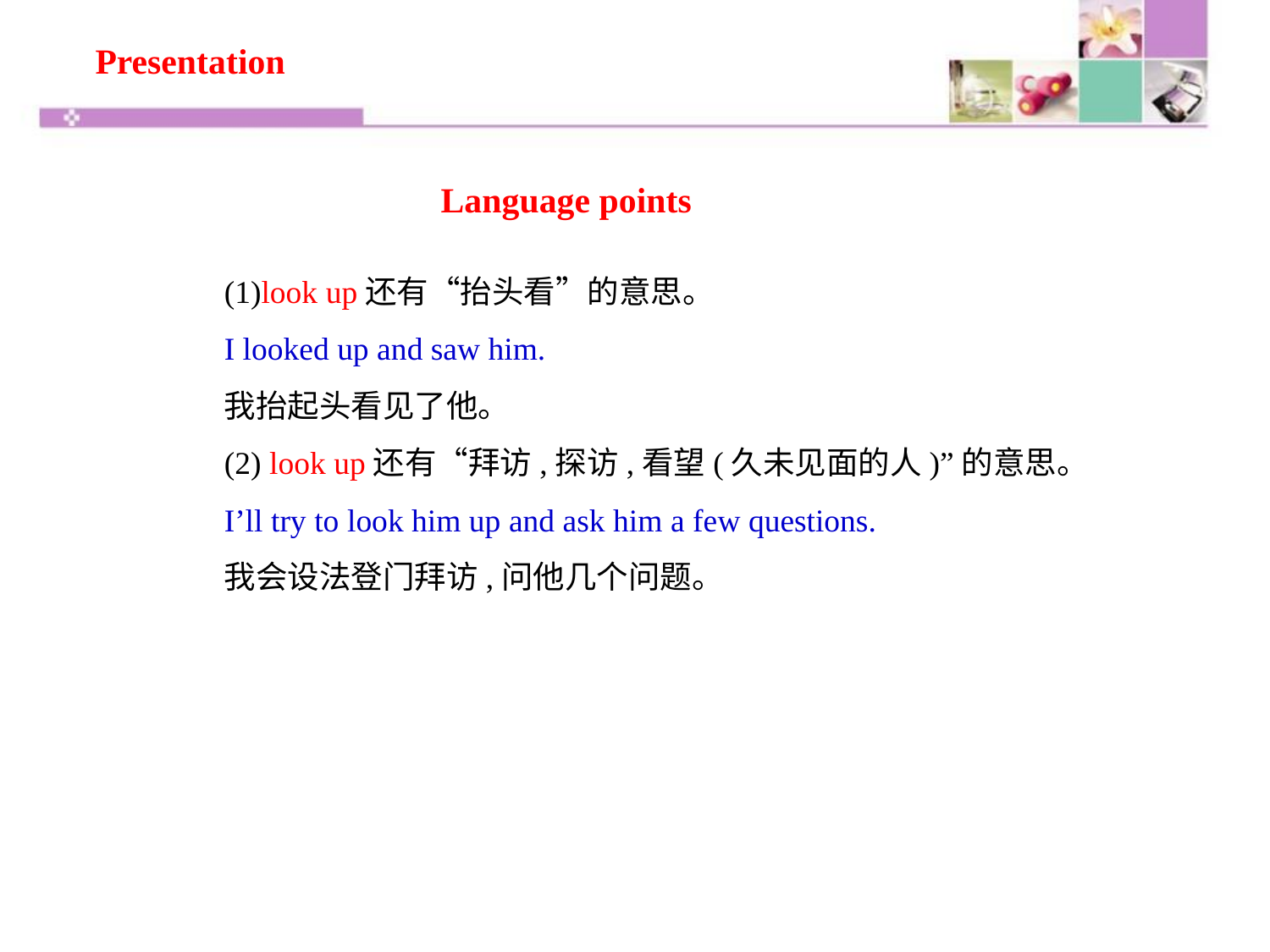

Presentation
Language points
(1)look up还有“抬头看”的意思。
I looked up and saw him.
我抬起头看见了他。
(2) look up还有“拜访,探访,看望(久未见面的人)”的意思。
I’ll try to look him up and ask him a few questions.
我会设法登门拜访,问他几个问题。